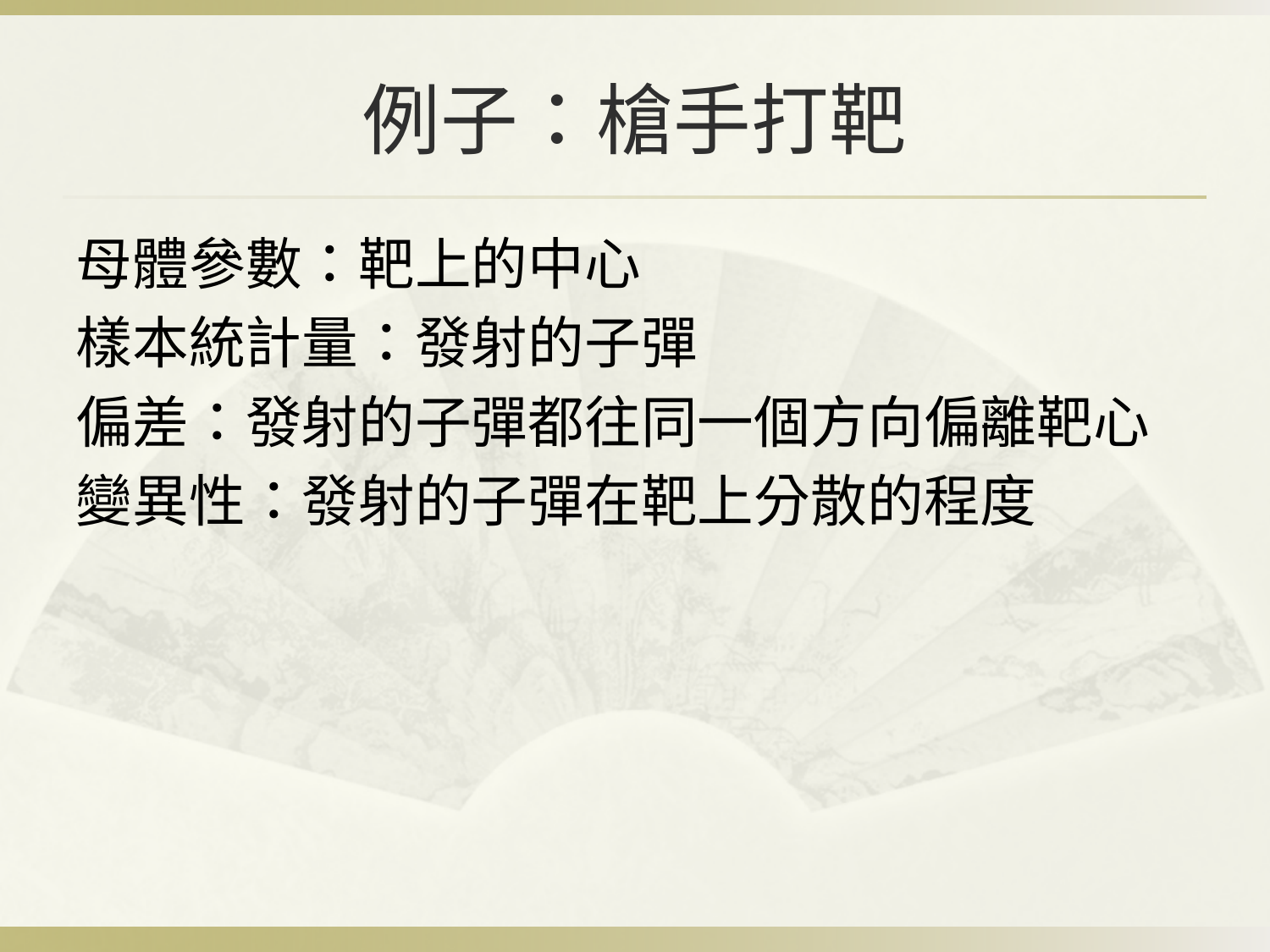

# 例子：槍手打靶
母體參數：靶上的中心
樣本統計量：發射的子彈
偏差：發射的子彈都往同一個方向偏離靶心
變異性：發射的子彈在靶上分散的程度